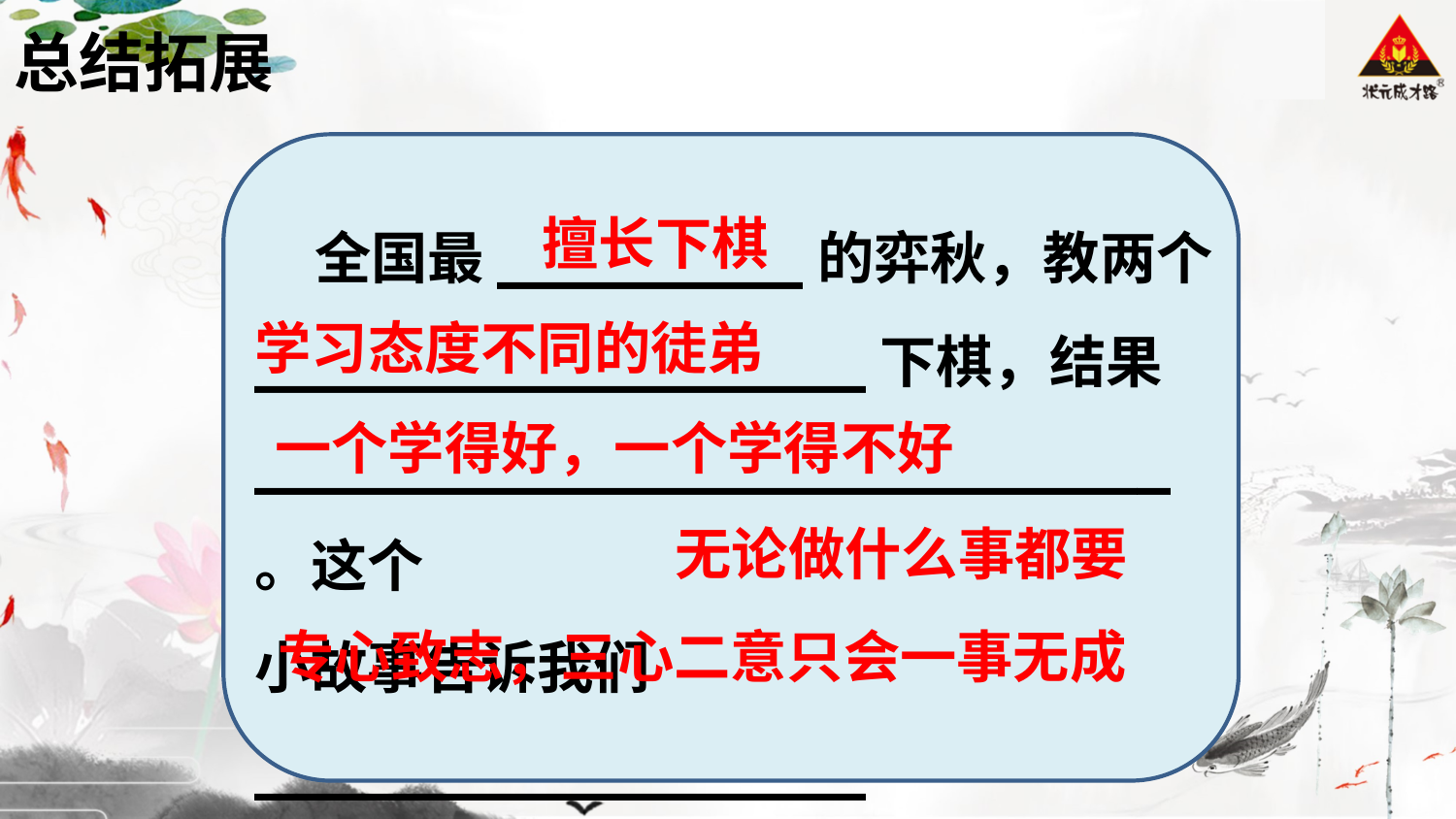

总结拓展

   全国最_________的弈秋，教两个__________________下棋，结果___________________________。这个
小故事告诉我们__________________
________________________________。
擅长下棋
学习态度不同的徒弟
一个学得好，一个学得不好
无论做什么事都要
专心致志，三心二意只会一事无成